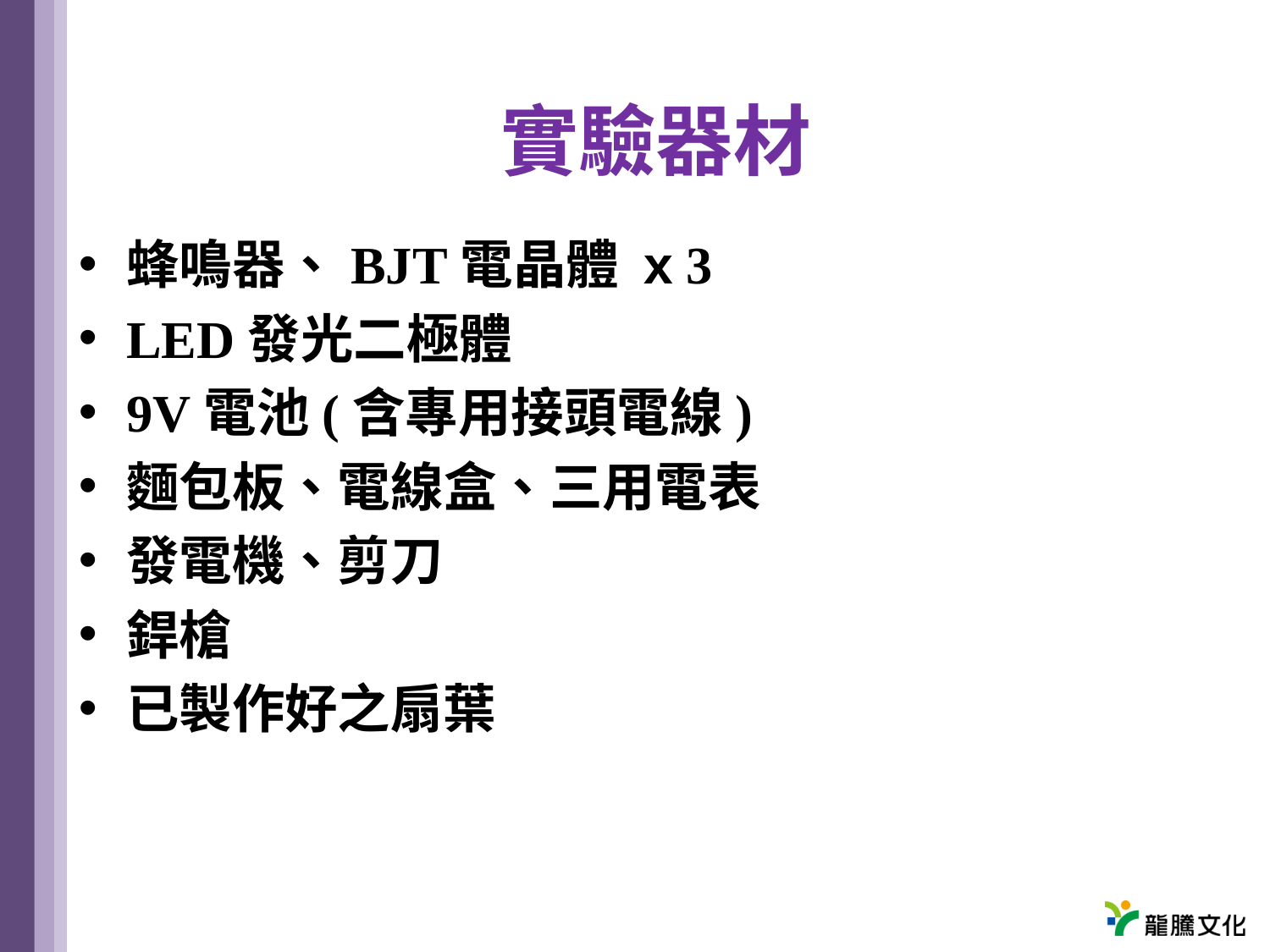

實驗器材
蜂鳴器、BJT電晶體 x 3
LED發光二極體
9V電池(含專用接頭電線)
麵包板、電線盒、三用電表
發電機、剪刀
銲槍
已製作好之扇葉